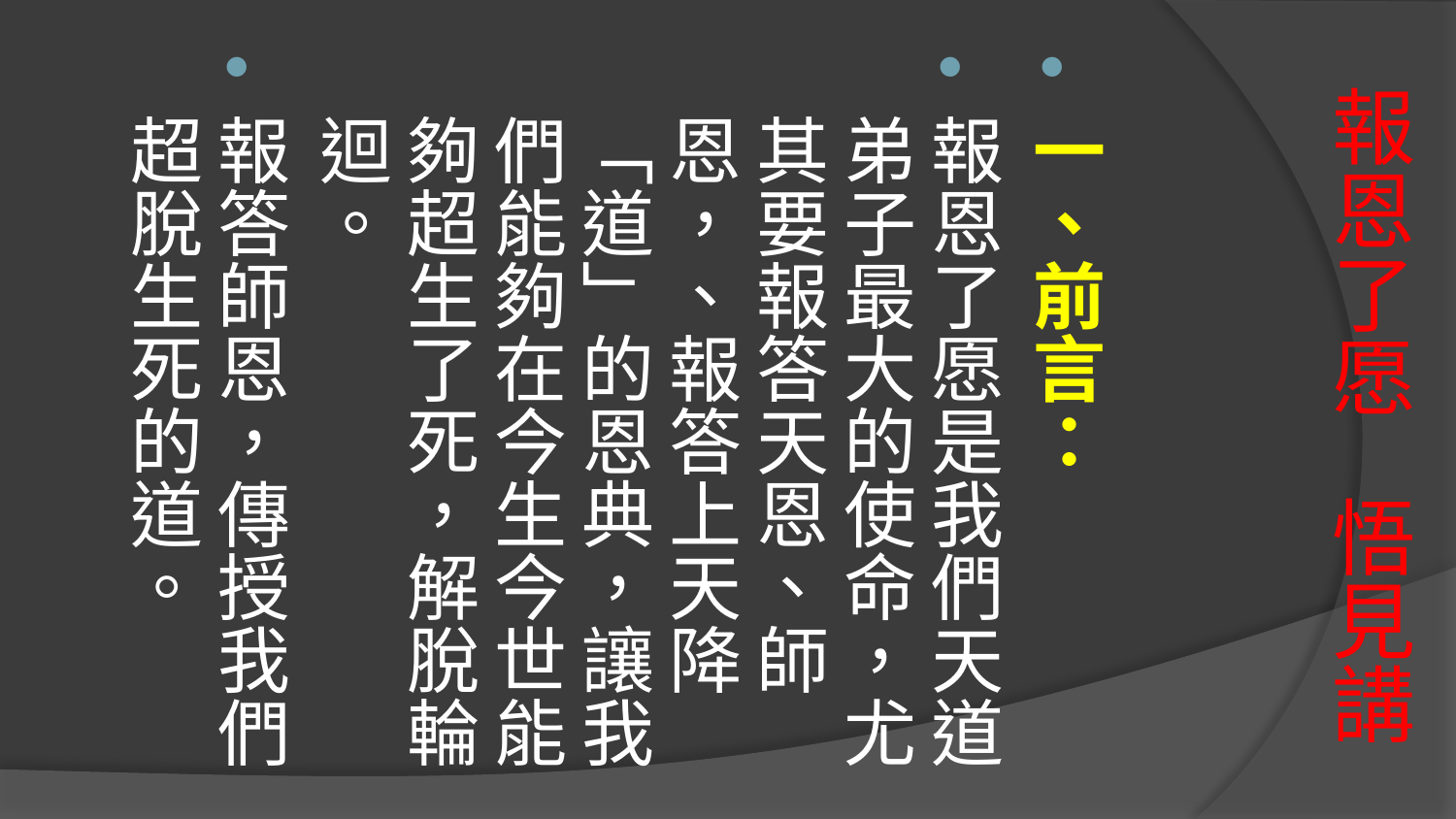

一、前言：
報恩了愿是我們天道弟子最大的使命，尤其要報答天恩、師恩，、報答上天降「道」的恩典，讓我們能夠在今生今世能夠超生了死，解脫輪迴。
報答師恩，傳授我們超脫生死的道。

# 報恩了愿    悟見講